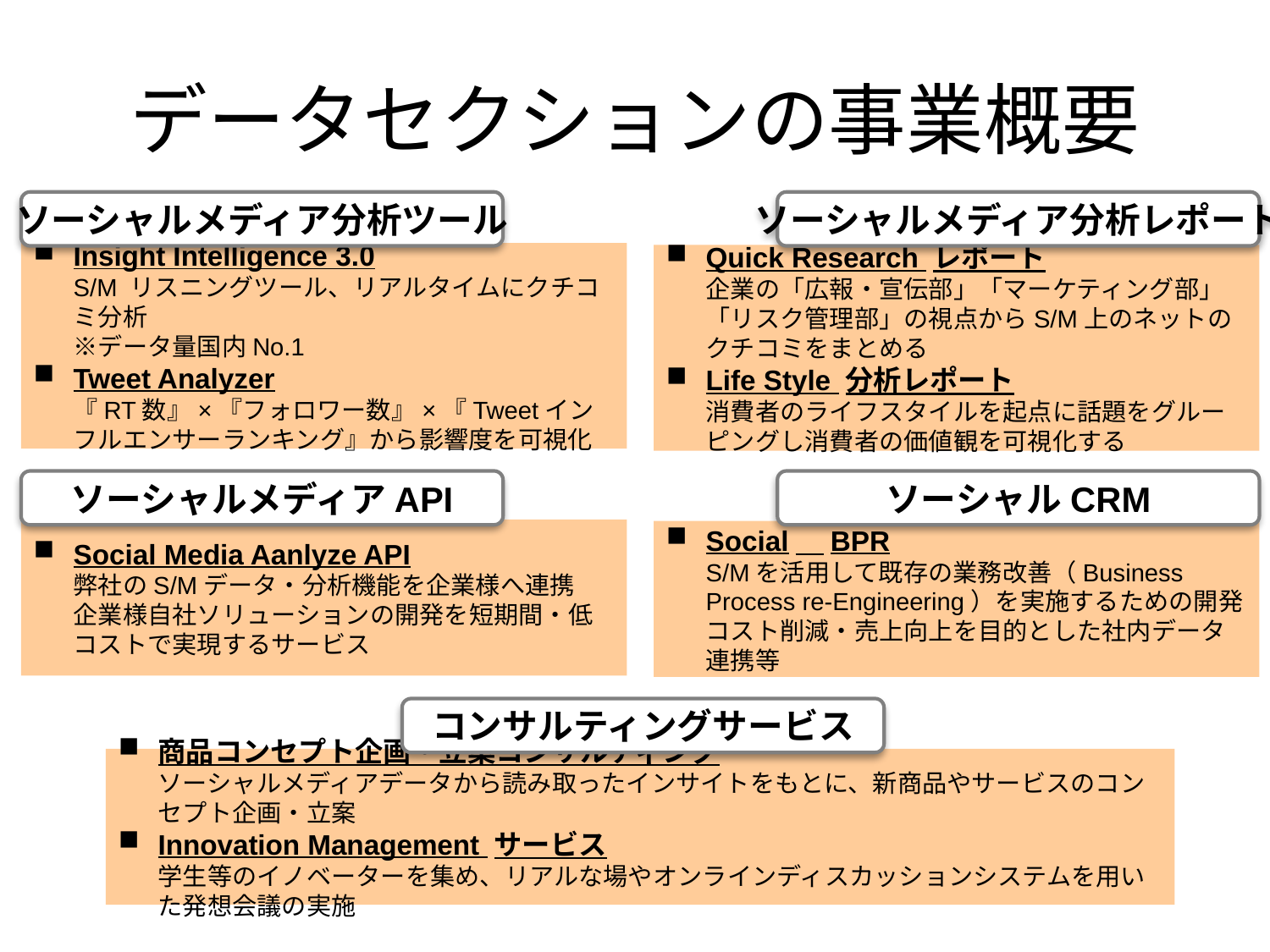

# データセクションの事業概要
ソーシャルメディア分析ツール
ソーシャルメディア分析レポート
Insight Intelligence 3.0
S/M リスニングツール、リアルタイムにクチコミ分析
※データ量国内No.1
Tweet Analyzer
『RT数』×『フォロワー数』×『Tweetインフルエンサーランキング』から影響度を可視化
Quick Research レポート
企業の「広報・宣伝部」「マーケティング部」「リスク管理部」の視点からS/M上のネットのクチコミをまとめる
Life Style 分析レポート
消費者のライフスタイルを起点に話題をグルーピングし消費者の価値観を可視化する
ソーシャルメディアAPI
ソーシャルCRM
Social Media Aanlyze API
弊社のS/Mデータ・分析機能を企業様へ連携
企業様自社ソリューションの開発を短期間・低コストで実現するサービス
Social　BPR
S/Mを活用して既存の業務改善（Business Process re-Engineering）を実施するための開発
コスト削減・売上向上を目的とした社内データ連携等
コンサルティングサービス
商品コンセプト企画・立案コンサルティング
ソーシャルメディアデータから読み取ったインサイトをもとに、新商品やサービスのコンセプト企画・立案
Innovation Management サービス
学生等のイノベーターを集め、リアルな場やオンラインディスカッションシステムを用いた発想会議の実施